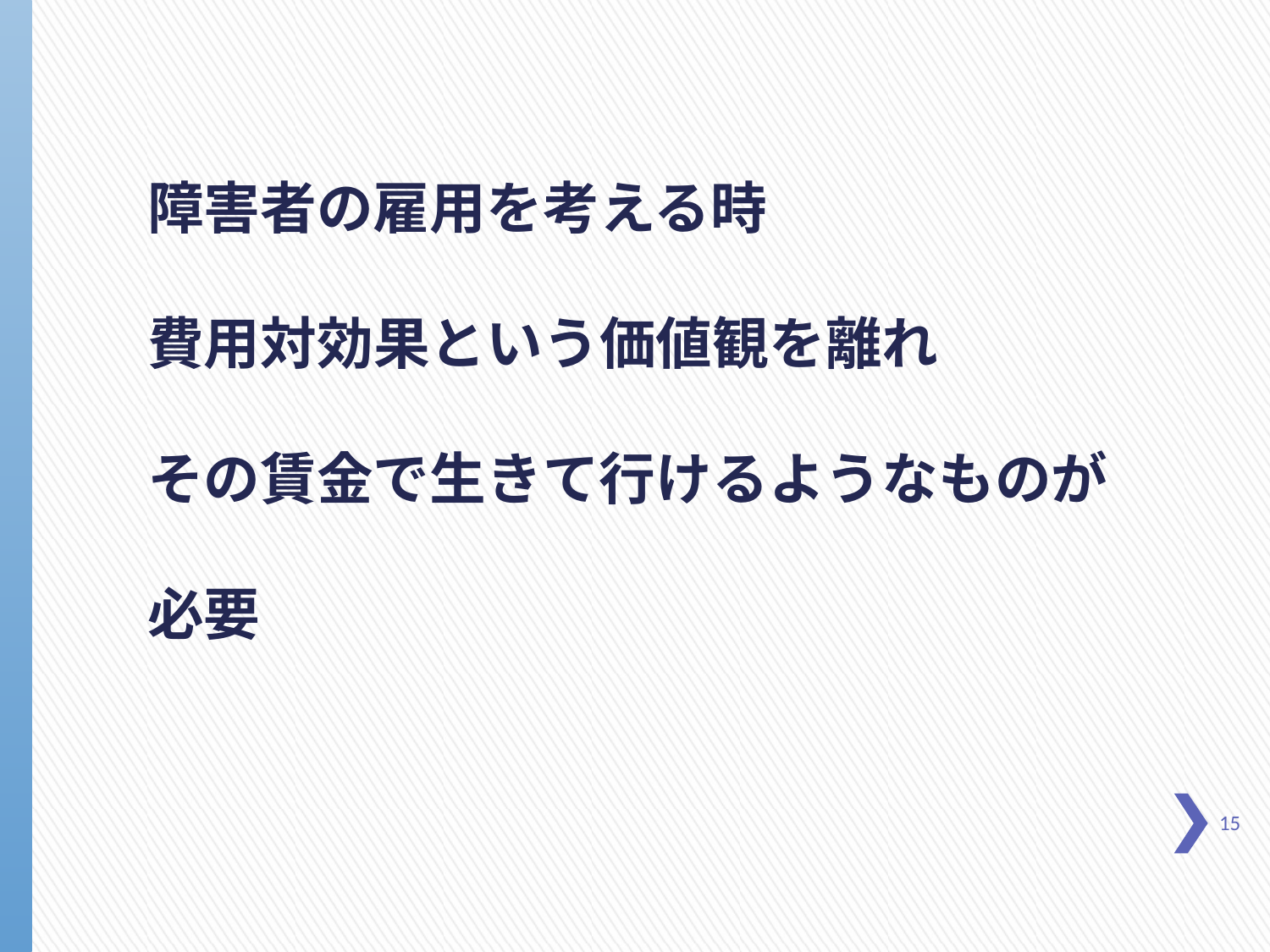

障害者の雇用を考える時

費用対効果という価値観を離れ

その賃金で生きて行けるようなものが

必要

15